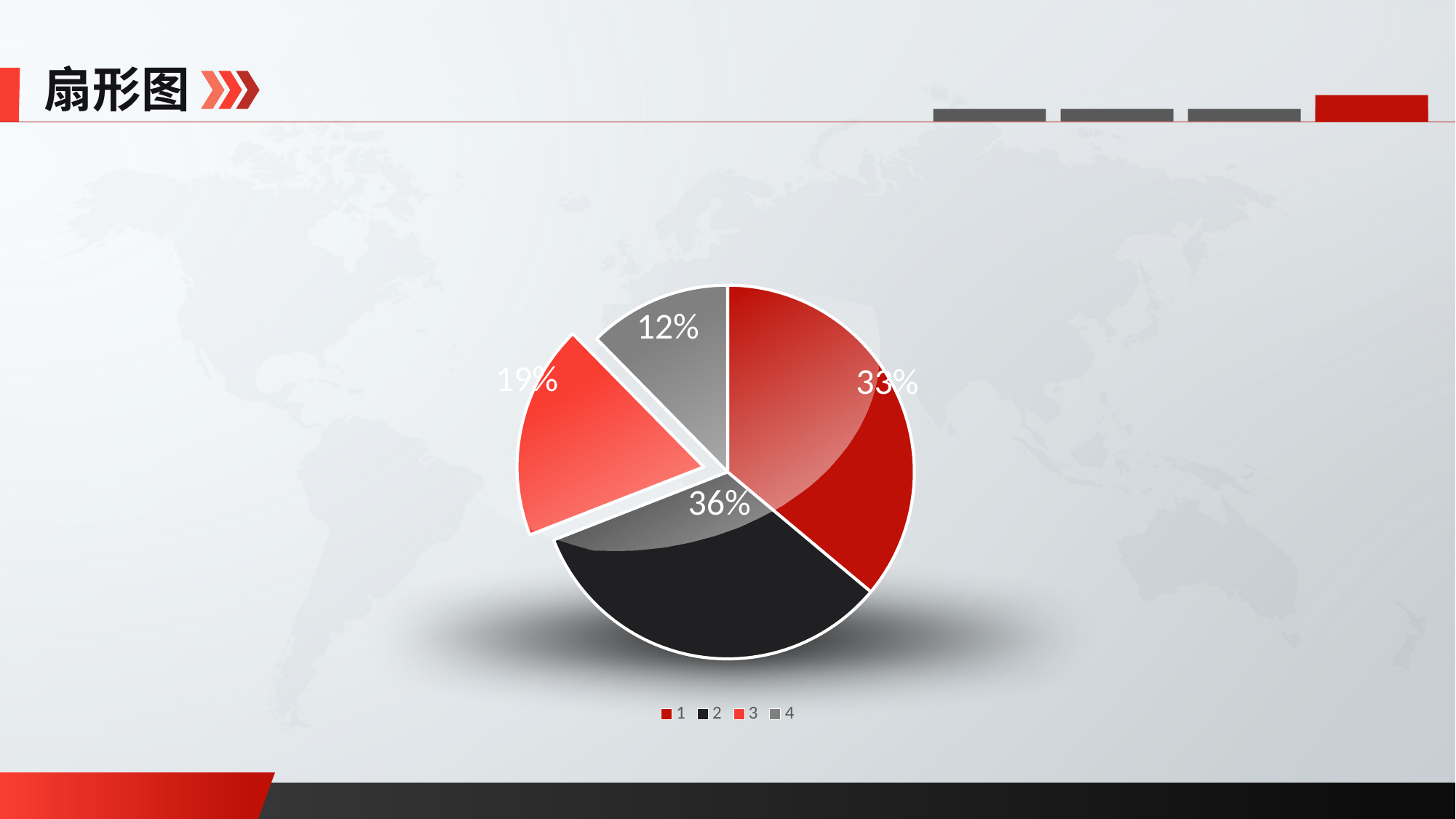

扇形图

### Chart

| Category |  |
|---|---|
12%
19%
33%
36%